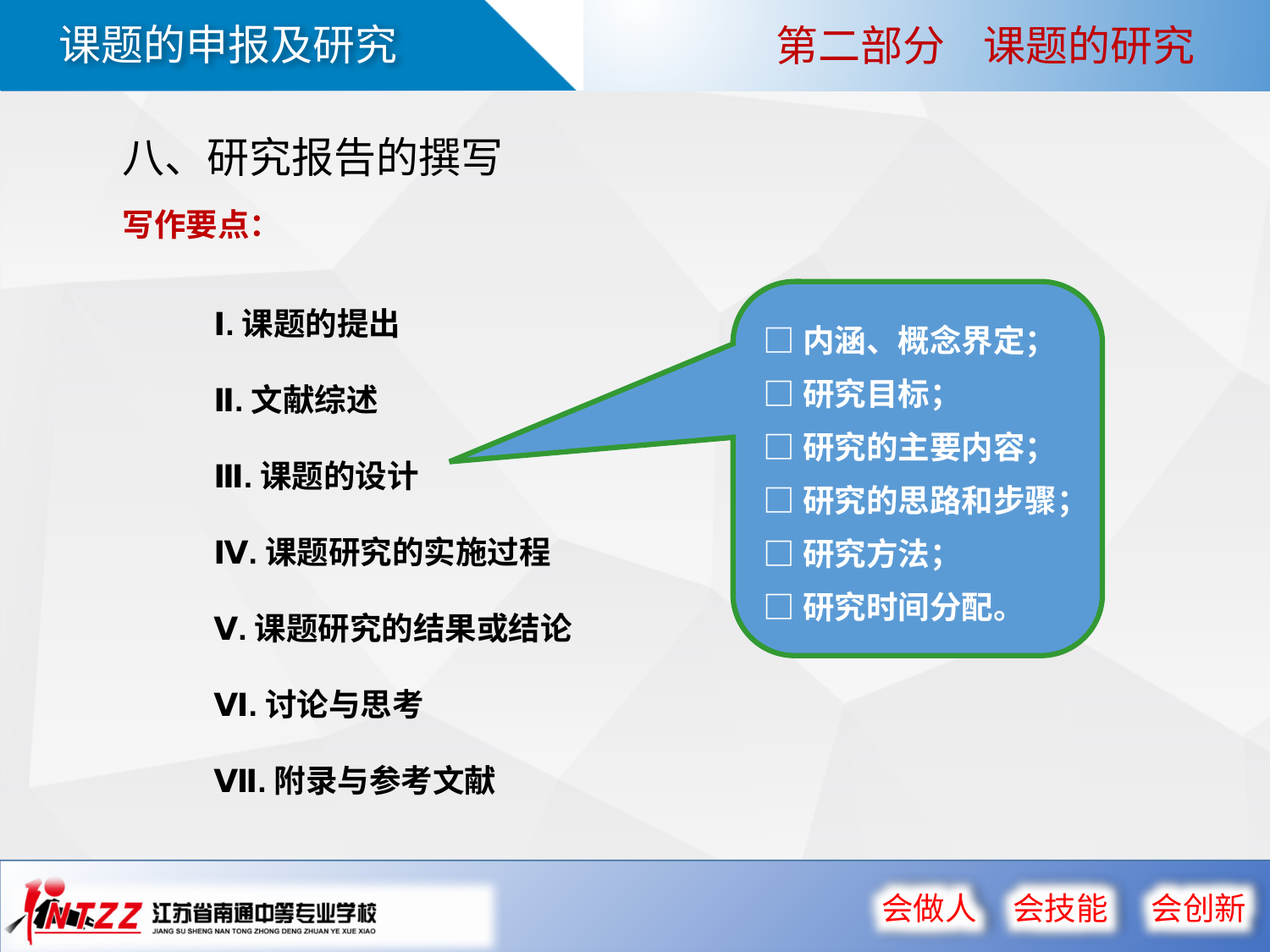

第二部分    课题的研究
八、研究报告的撰写
写作要点：
Ⅰ.课题的提出
Ⅱ.文献综述
Ⅲ.课题的设计
Ⅳ.课题研究的实施过程
Ⅴ.课题研究的结果或结论
Ⅵ.讨论与思考
Ⅶ.附录与参考文献
□内涵、概念界定；
□研究目标；
□研究的主要内容；
□研究的思路和步骤；
□研究方法；
□研究时间分配。